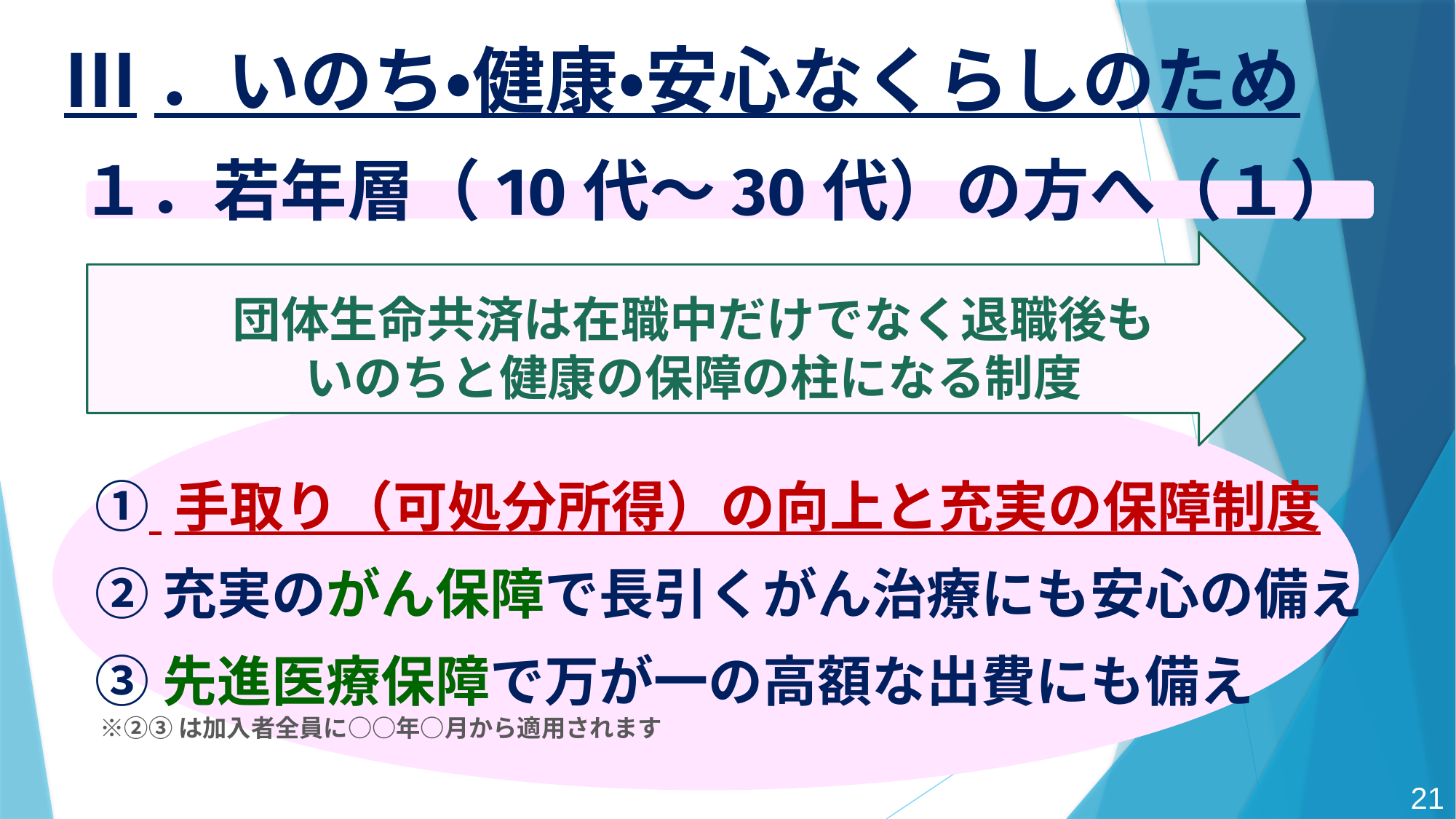

# Ⅲ．いのち・健康・安心なくらしのため
１．若年層（10代～30代）の方へ（１）

団体生命共済は在職中だけでなく退職後も
いのちと健康の保障の柱になる制度

① 手取り（可処分所得）の向上と充実の保障制度

②充実のがん保障で長引くがん治療にも安心の備え

③先進医療保障で万が一の高額な出費にも備え
 ※②③は加入者全員に○○年○月から適用されます
21